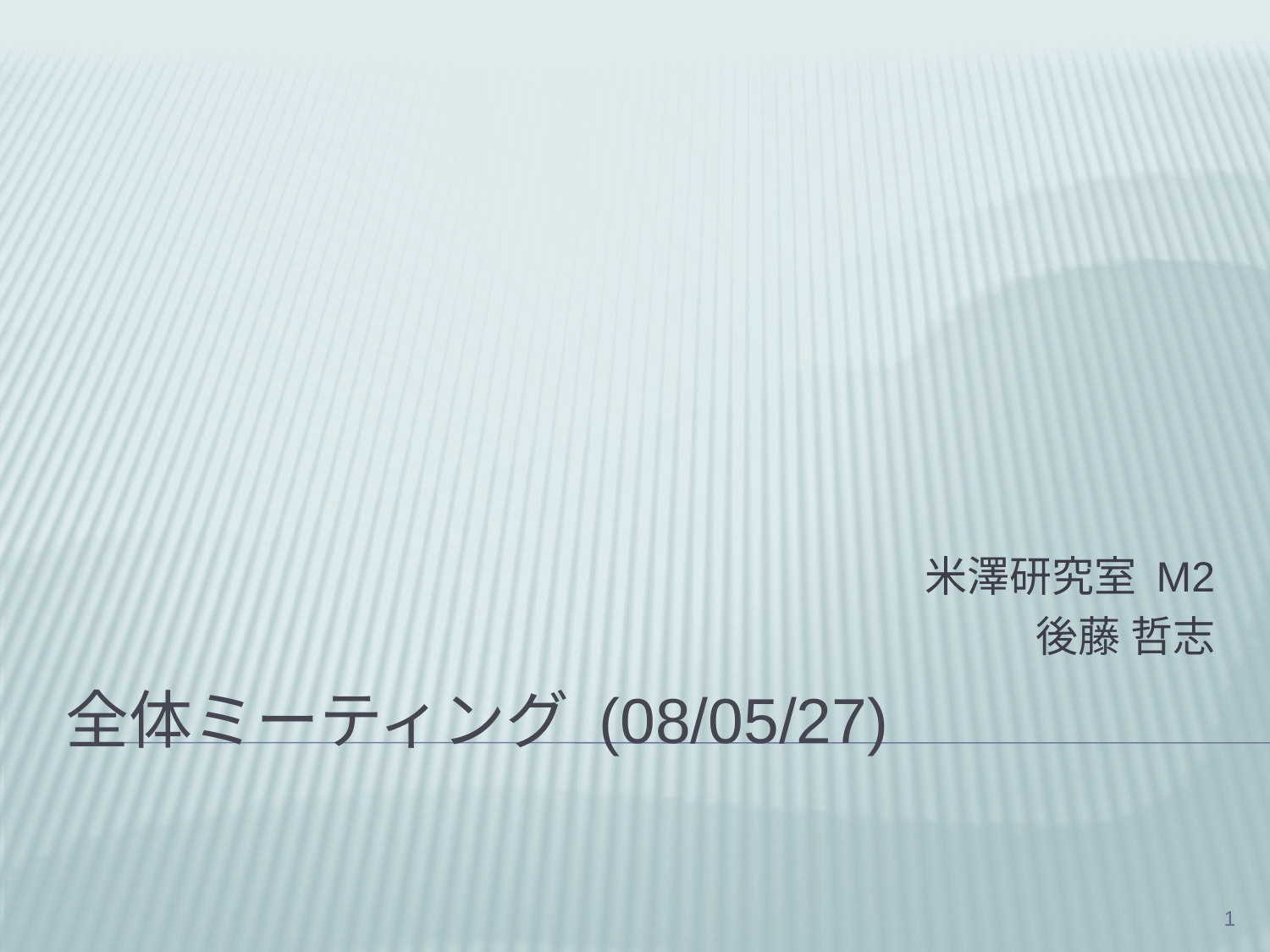

米澤研究室 M2
後藤 哲志
# 全体ミーティング (08/05/27)
1